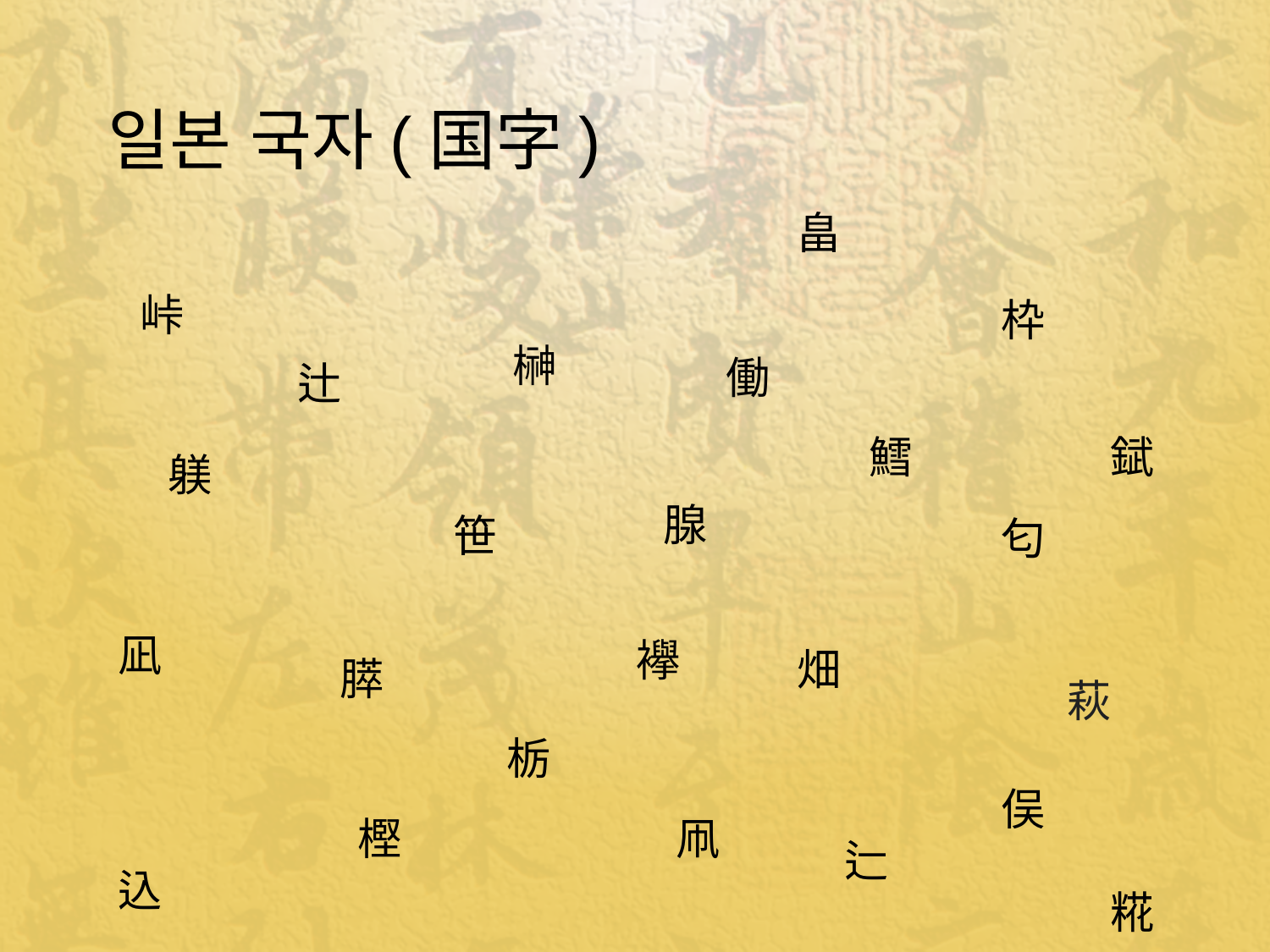

# 일본 국자(国字)
畠
峠
枠
榊
働
辻
鱈
錻
躾
腺
笹
匂
凪
襷
畑
膵
萩
栃
俣
樫
凧
辷
込
糀